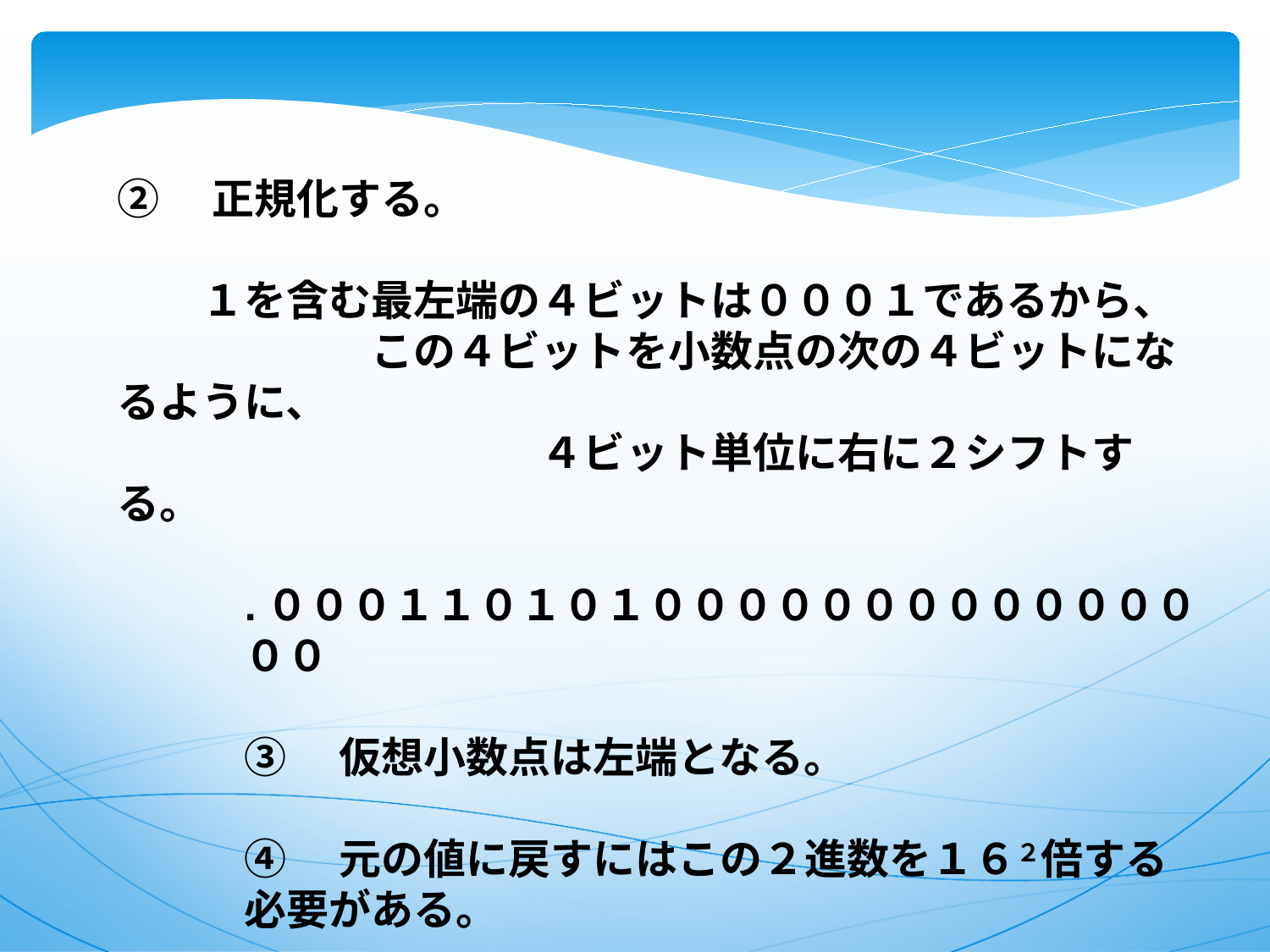

②　正規化する。

　　１を含む最左端の４ビットは０００１であるから、
　　　　　　この４ビットを小数点の次の４ビットになるように、
　　　　　　　　　　４ビット単位に右に２シフトする。

.０００１１０１０１０００００００００００００００

③　仮想小数点は左端となる。

④　元の値に戻すにはこの２進数を１６２倍する必要がある。

.０００１１０１０１０００００００００００００００×１６２